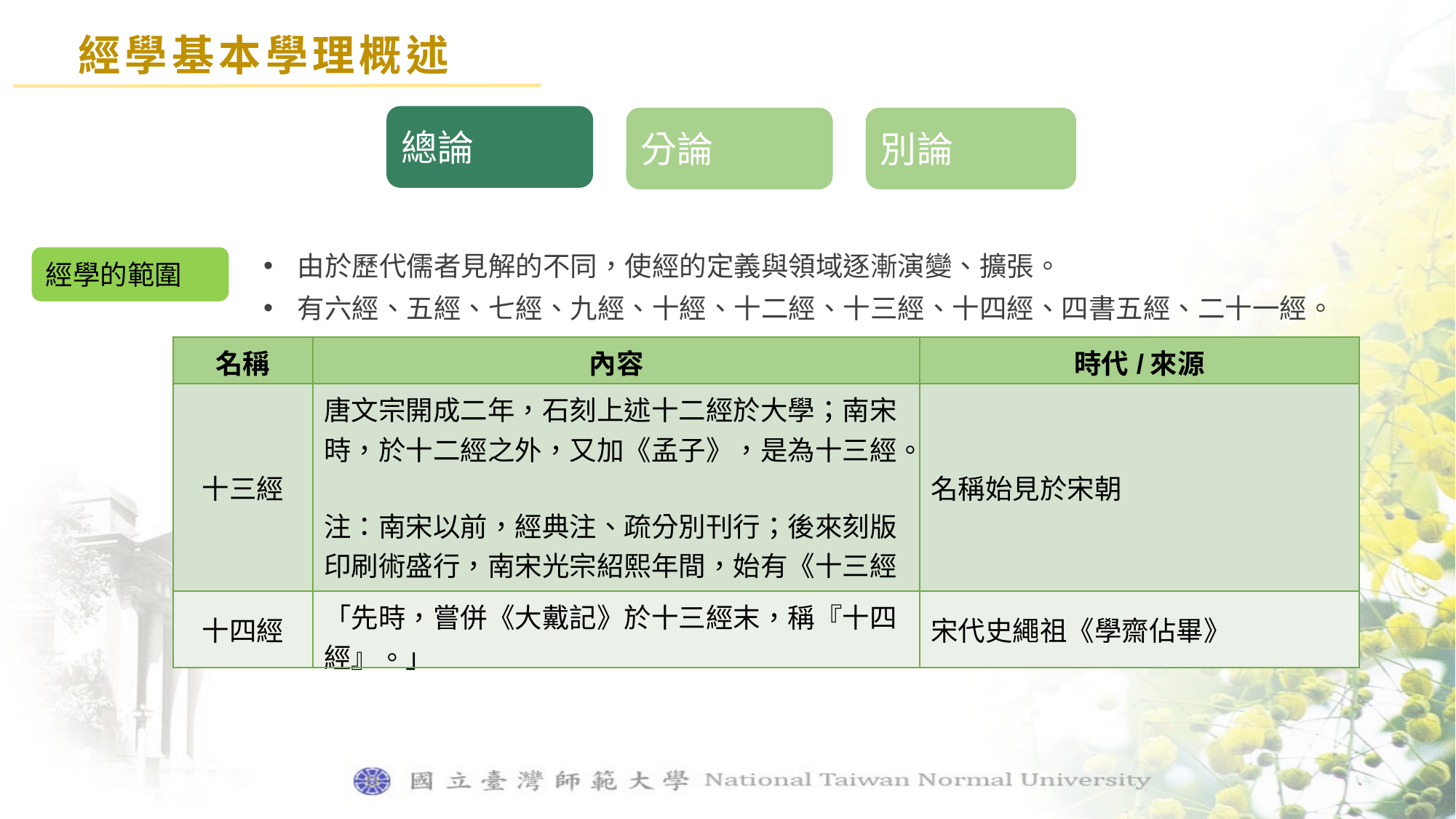

經學基本學理概述
總論
分論
別論
由於歷代儒者見解的不同，使經的定義與領域逐漸演變、擴張。
有六經、五經、七經、九經、十經、十二經、十三經、十四經、四書五經、二十一經。
經學的範圍
| 名稱 | 內容 | 時代/來源 |
| --- | --- | --- |
| 十三經 | 唐文宗開成二年，石刻上述十二經於大學；南宋時，於十二經之外，又加《孟子》，是為十三經。 注：南宋以前，經典注、疏分別刊行；後來刻版印刷術盛行，南宋光宗紹熙年間，始有《十三經注疏》的合刻刊印本行世，成為經部的叢書。 | 名稱始見於宋朝 |
| 十四經 | 「先時，嘗併《大戴記》於十三經末，稱『十四經』。」 | 宋代史繩祖《學齋佔畢》 |